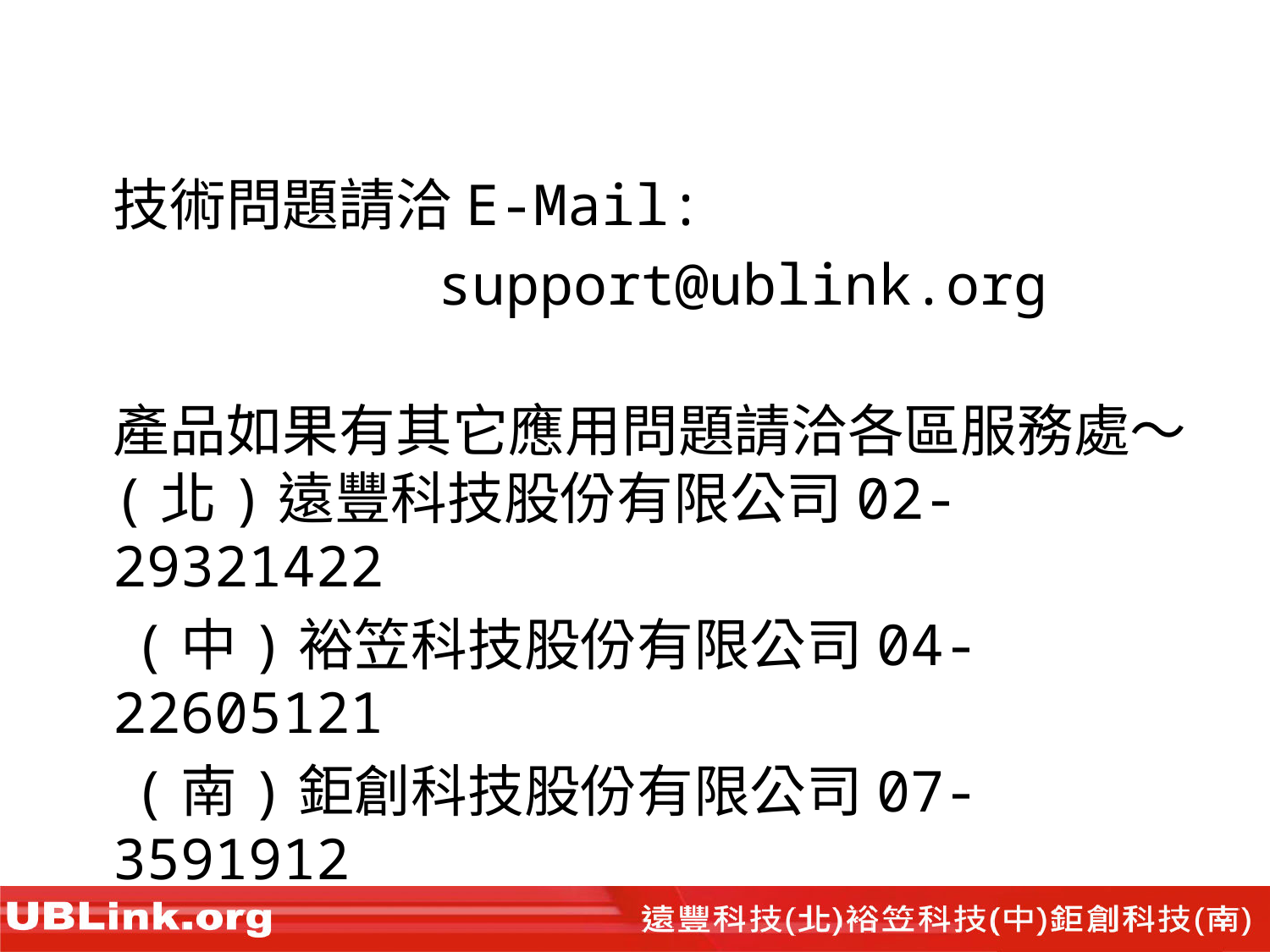

技術問題請洽E-Mail:
           support@ublink.org
產品如果有其它應用問題請洽各區服務處～(北)遠豐科技股份有限公司02-29321422
  (中)裕笠科技股份有限公司04-22605121
  (南)鉅創科技股份有限公司07-3591912